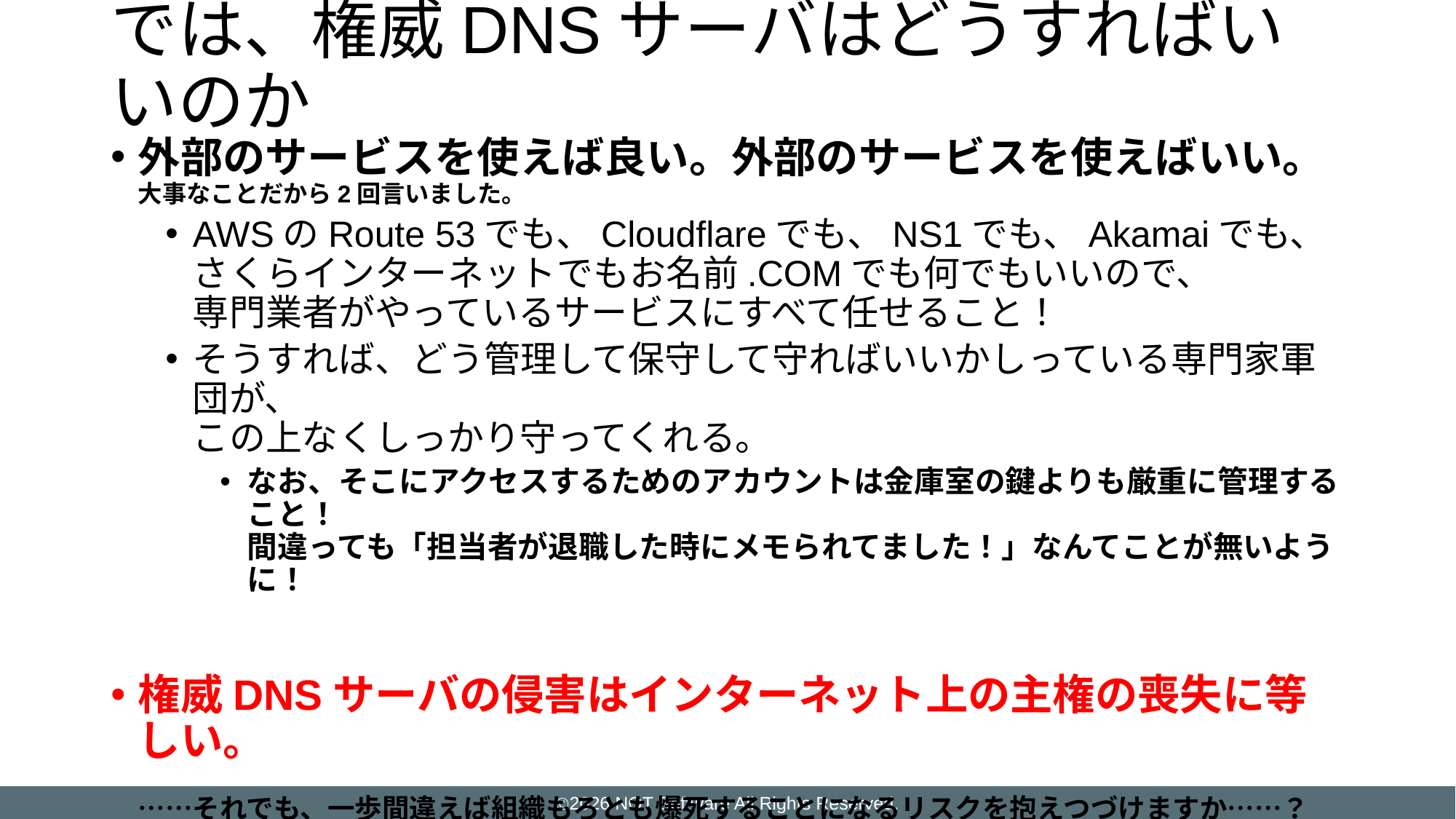

# では、権威DNSサーバはどうすればいいのか
外部のサービスを使えば良い。外部のサービスを使えばいい。
大事なことだから2回言いました。
AWSのRoute 53でも、Cloudflareでも、NS1でも、Akamaiでも、
さくらインターネットでもお名前.COMでも何でもいいので、
専門業者がやっているサービスにすべて任せること！
そうすれば、どう管理して保守して守ればいいかしっている専門家軍団が、
この上なくしっかり守ってくれる。
なお、そこにアクセスするためのアカウントは金庫室の鍵よりも厳重に管理すること！
間違っても「担当者が退職した時にメモられてました！」なんてことが無いように！

権威DNSサーバの侵害はインターネット上の主権の喪失に等しい。
……それでも、一歩間違えば組織もろとも爆死することになるリスクを抱えつづけますか……？（震え声）